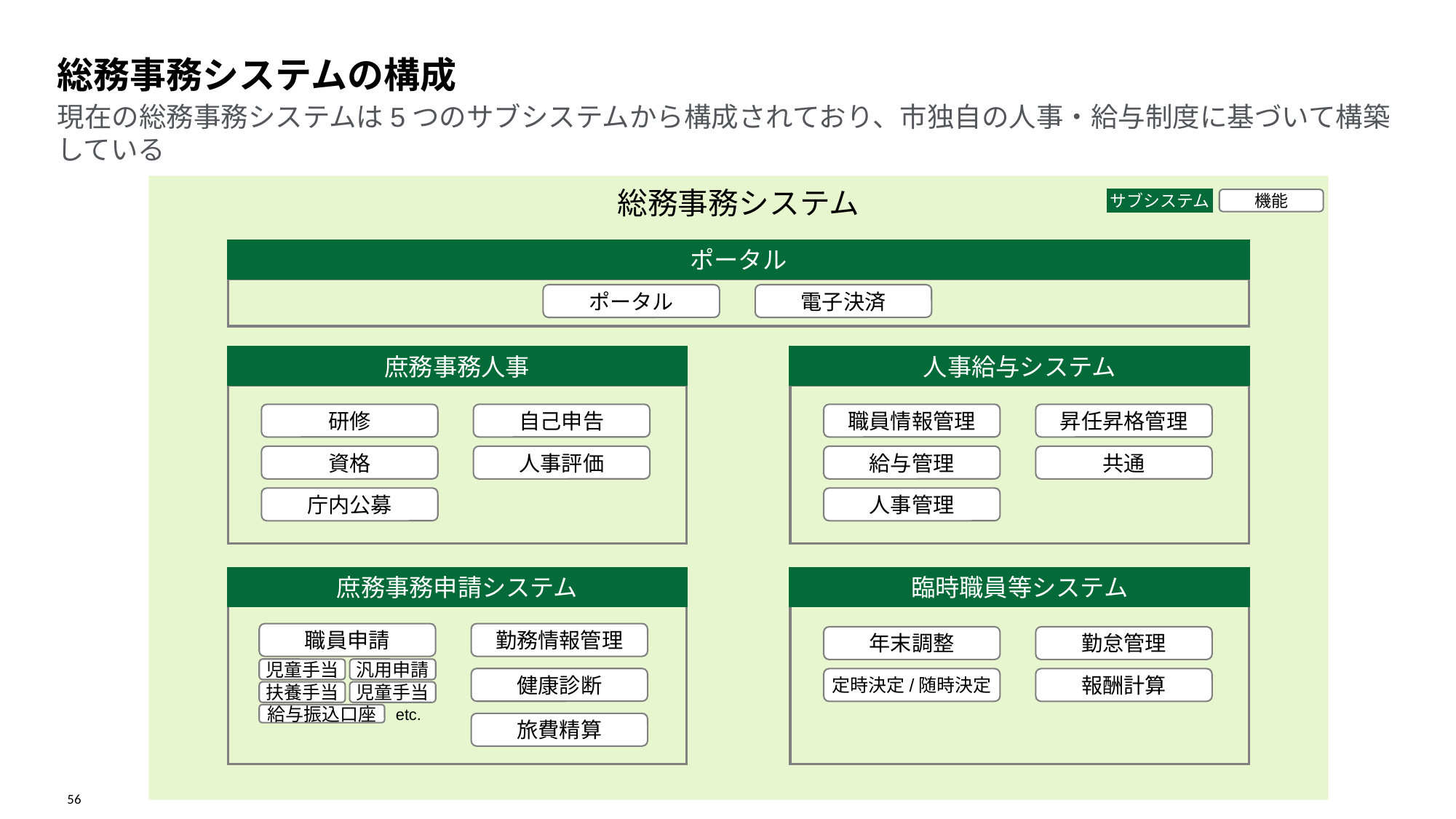

総務事務システムの構成
# 現在の総務事務システムは5つのサブシステムから構成されており、市独自の人事・給与制度に基づいて構築している
総務事務システム
サブシステム
機能
ポータル

ポータル
電子決済
庶務事務人事
人事給与システム

研修
自己申告
職員情報管理
昇任昇格管理
資格
人事評価
給与管理
共通
庁内公募
人事管理
庶務事務申請システム
臨時職員等システム

職員申請
勤務情報管理
児童手当
汎用申請
健康診断
扶養手当
児童手当
etc.
給与振込口座
旅費精算
年末調整
勤怠管理
定時決定/随時決定
報酬計算
56